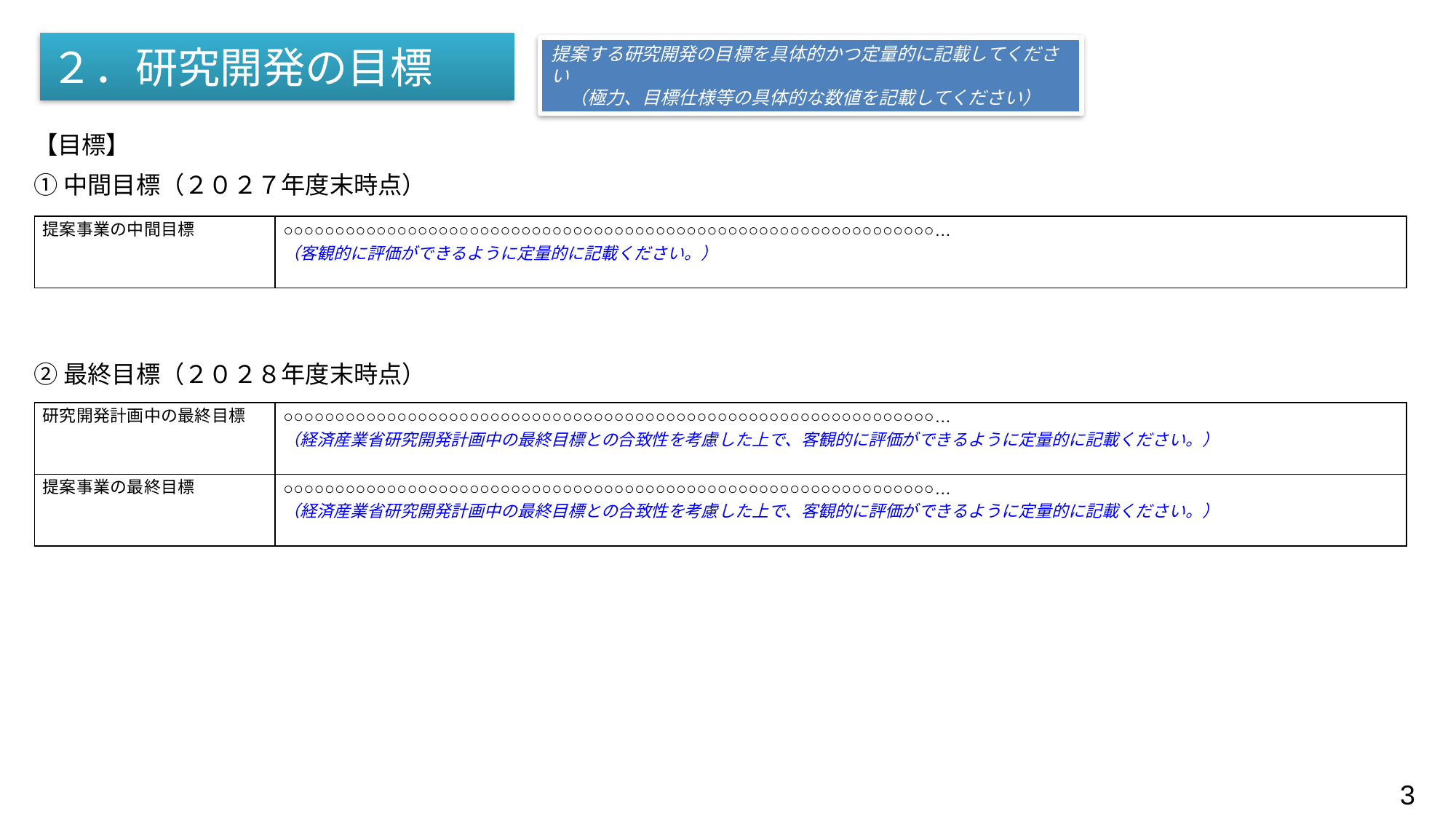

# ２．研究開発の目標
提案する研究開発の目標を具体的かつ定量的に記載してください
　（極力、目標仕様等の具体的な数値を記載してください）
【目標】
①中間目標（２０２７年度末時点）
| 提案事業の中間目標 | ○○○○○○○○○○○○○○○○○○○○○○○○○○○○○○○○○○○○○○○○○○○○○○○○○○○○○○○○○○○○○○○… （客観的に評価ができるように定量的に記載ください。） |
| --- | --- |
②最終目標（２０２８年度末時点）
| 研究開発計画中の最終目標 | ○○○○○○○○○○○○○○○○○○○○○○○○○○○○○○○○○○○○○○○○○○○○○○○○○○○○○○○○○○○○○○○… （経済産業省研究開発計画中の最終目標との合致性を考慮した上で、客観的に評価ができるように定量的に記載ください。） |
| --- | --- |
| 提案事業の最終目標 | ○○○○○○○○○○○○○○○○○○○○○○○○○○○○○○○○○○○○○○○○○○○○○○○○○○○○○○○○○○○○○○○… （経済産業省研究開発計画中の最終目標との合致性を考慮した上で、客観的に評価ができるように定量的に記載ください。） |
3